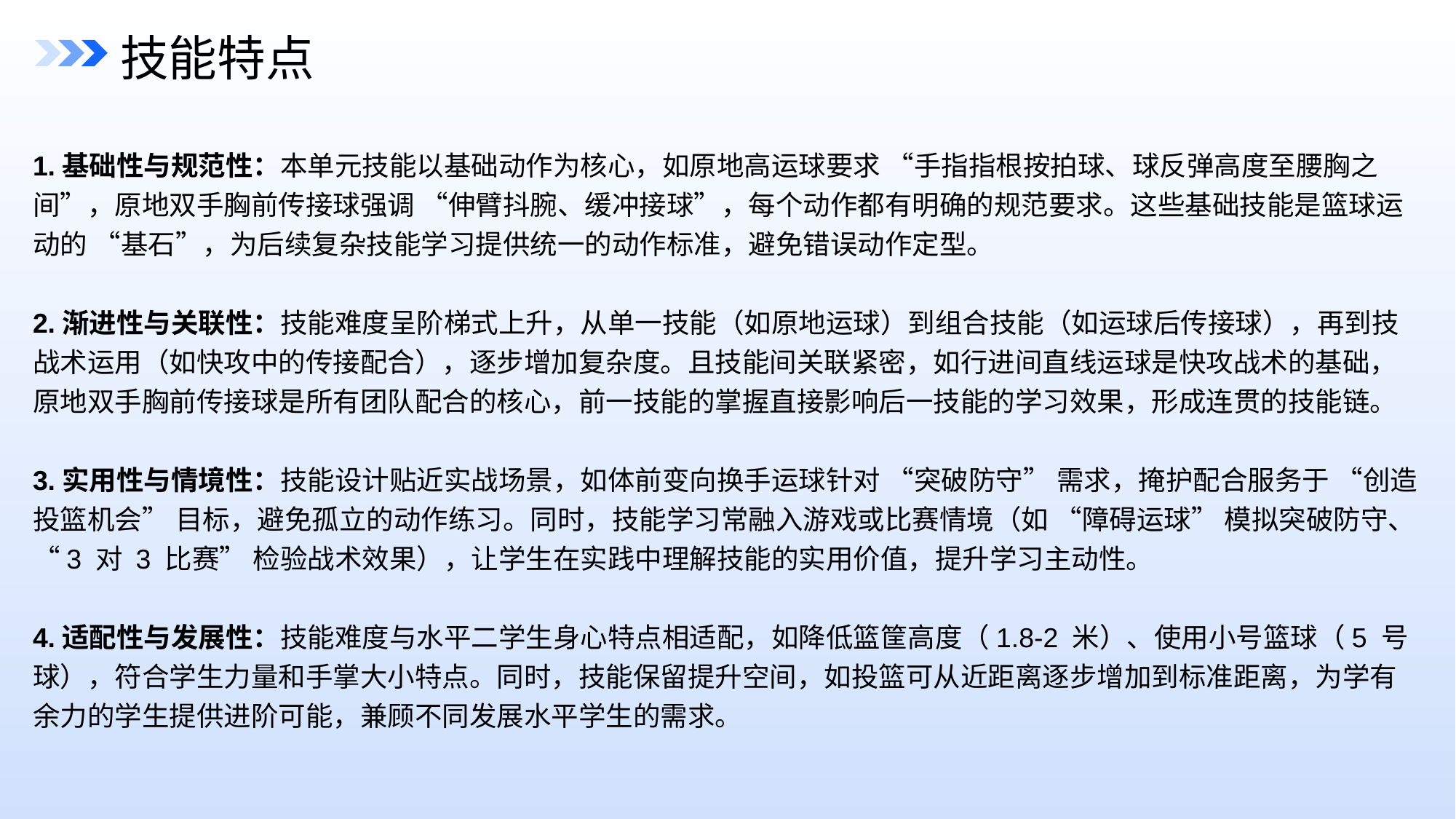

技能特点

1.基础性与规范性：本单元技能以基础动作为核心，如原地高运球要求 “手指指根按拍球、球反弹高度至腰胸之间”，原地双手胸前传接球强调 “伸臂抖腕、缓冲接球”，每个动作都有明确的规范要求。这些基础技能是篮球运动的 “基石”，为后续复杂技能学习提供统一的动作标准，避免错误动作定型。
​
2.渐进性与关联性：技能难度呈阶梯式上升，从单一技能（如原地运球）到组合技能（如运球后传接球），再到技战术运用（如快攻中的传接配合），逐步增加复杂度。且技能间关联紧密，如行进间直线运球是快攻战术的基础，原地双手胸前传接球是所有团队配合的核心，前一技能的掌握直接影响后一技能的学习效果，形成连贯的技能链。​

3.实用性与情境性：技能设计贴近实战场景，如体前变向换手运球针对 “突破防守” 需求，掩护配合服务于 “创造投篮机会” 目标，避免孤立的动作练习。同时，技能学习常融入游戏或比赛情境（如 “障碍运球” 模拟突破防守、“3 对 3 比赛” 检验战术效果），让学生在实践中理解技能的实用价值，提升学习主动性。
​
4.适配性与发展性：技能难度与水平二学生身心特点相适配，如降低篮筐高度（1.8-2 米）、使用小号篮球（5 号球），符合学生力量和手掌大小特点。同时，技能保留提升空间，如投篮可从近距离逐步增加到标准距离，为学有余力的学生提供进阶可能，兼顾不同发展水平学生的需求。